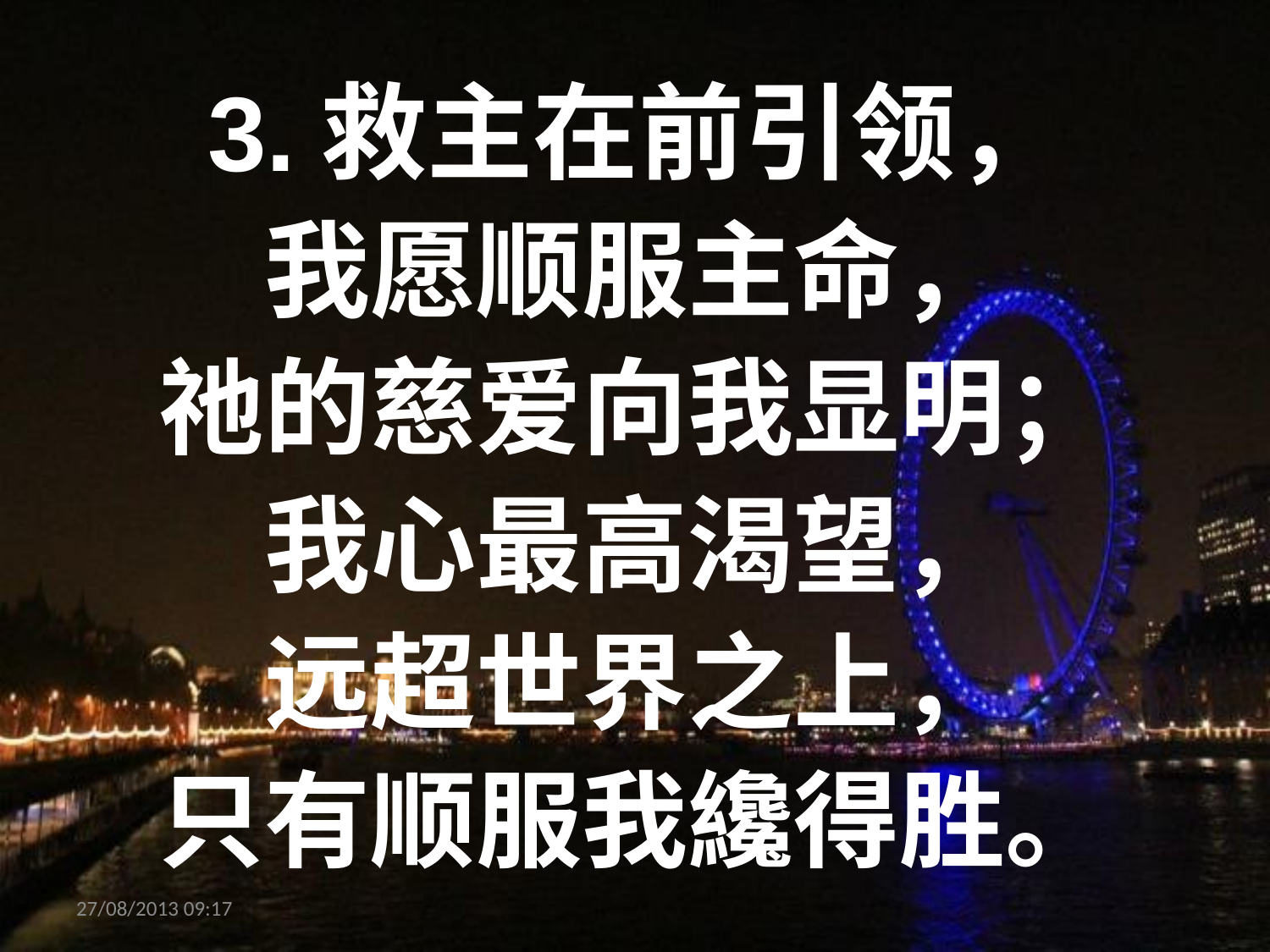

3.救主在前引领，
我愿顺服主命，
祂的慈爱向我显明；
我心最高渴望，
远超世界之上，
只有顺服我纔得胜。

27/08/2013 09:17